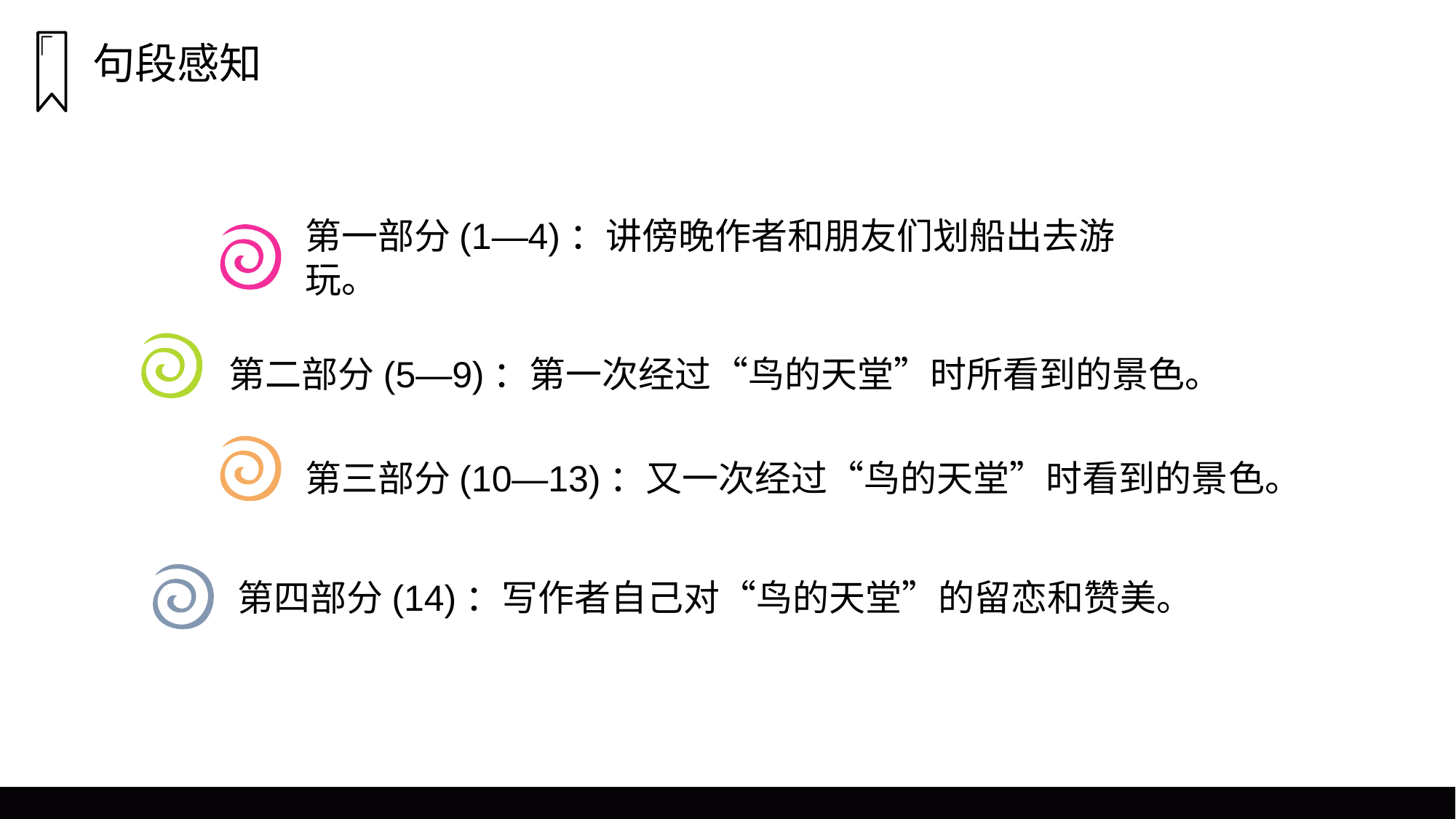

句段感知
第一部分(1—4)：讲傍晚作者和朋友们划船出去游玩。

第二部分(5—9)：第一次经过“鸟的天堂”时所看到的景色。

第三部分(10—13)：又一次经过“鸟的天堂”时看到的景色。
第四部分(14)：写作者自己对“鸟的天堂”的留恋和赞美。